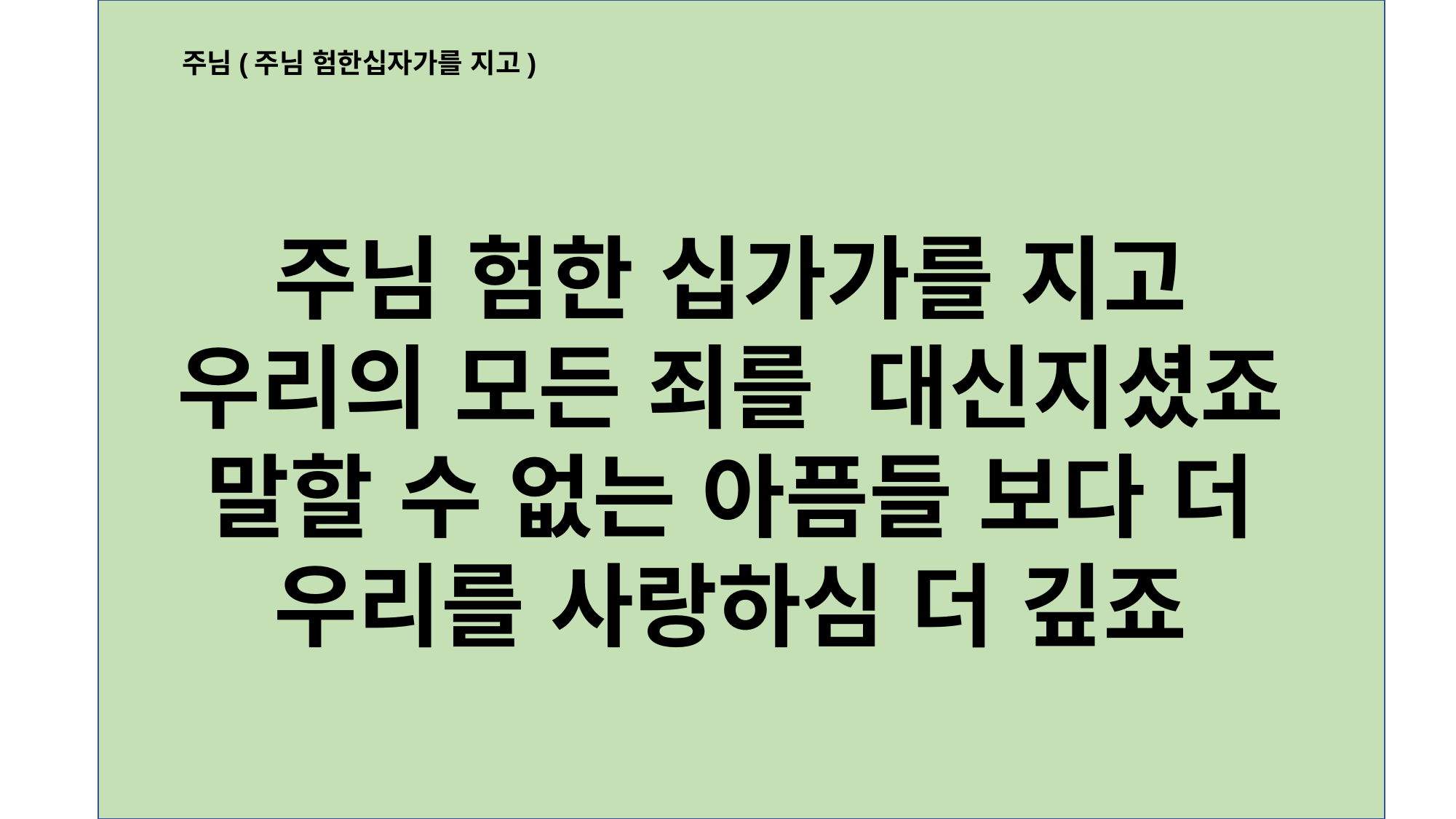

주님(주님 험한십자가를 지고)
주님 험한 십가가를 지고
우리의 모든 죄를  대신지셨죠
말할 수 없는 아픔들 보다 더
우리를 사랑하심 더 깊죠